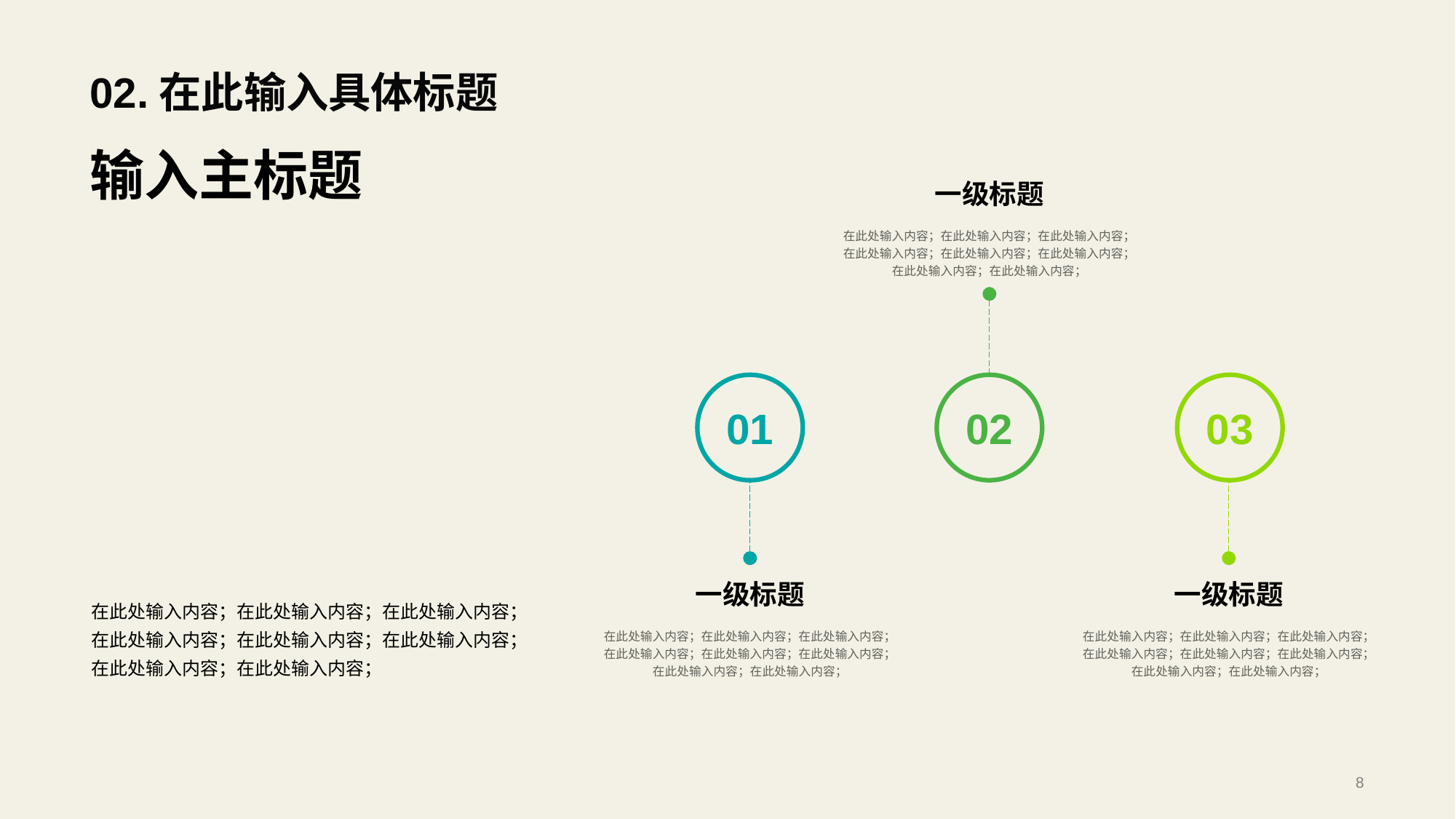

# 02.在此输入具体标题
输入主标题
一级标题
在此处输入内容；在此处输入内容；在此处输入内容；在此处输入内容；在此处输入内容；在此处输入内容；在此处输入内容；在此处输入内容；

01
02
03

一级标题
在此处输入内容；在此处输入内容；在此处输入内容；在此处输入内容；在此处输入内容；在此处输入内容；在此处输入内容；在此处输入内容；
一级标题
在此处输入内容；在此处输入内容；在此处输入内容；在此处输入内容；在此处输入内容；在此处输入内容；在此处输入内容；在此处输入内容；
在此处输入内容；在此处输入内容；在此处输入内容；在此处输入内容；在此处输入内容；在此处输入内容；在此处输入内容；在此处输入内容；
8